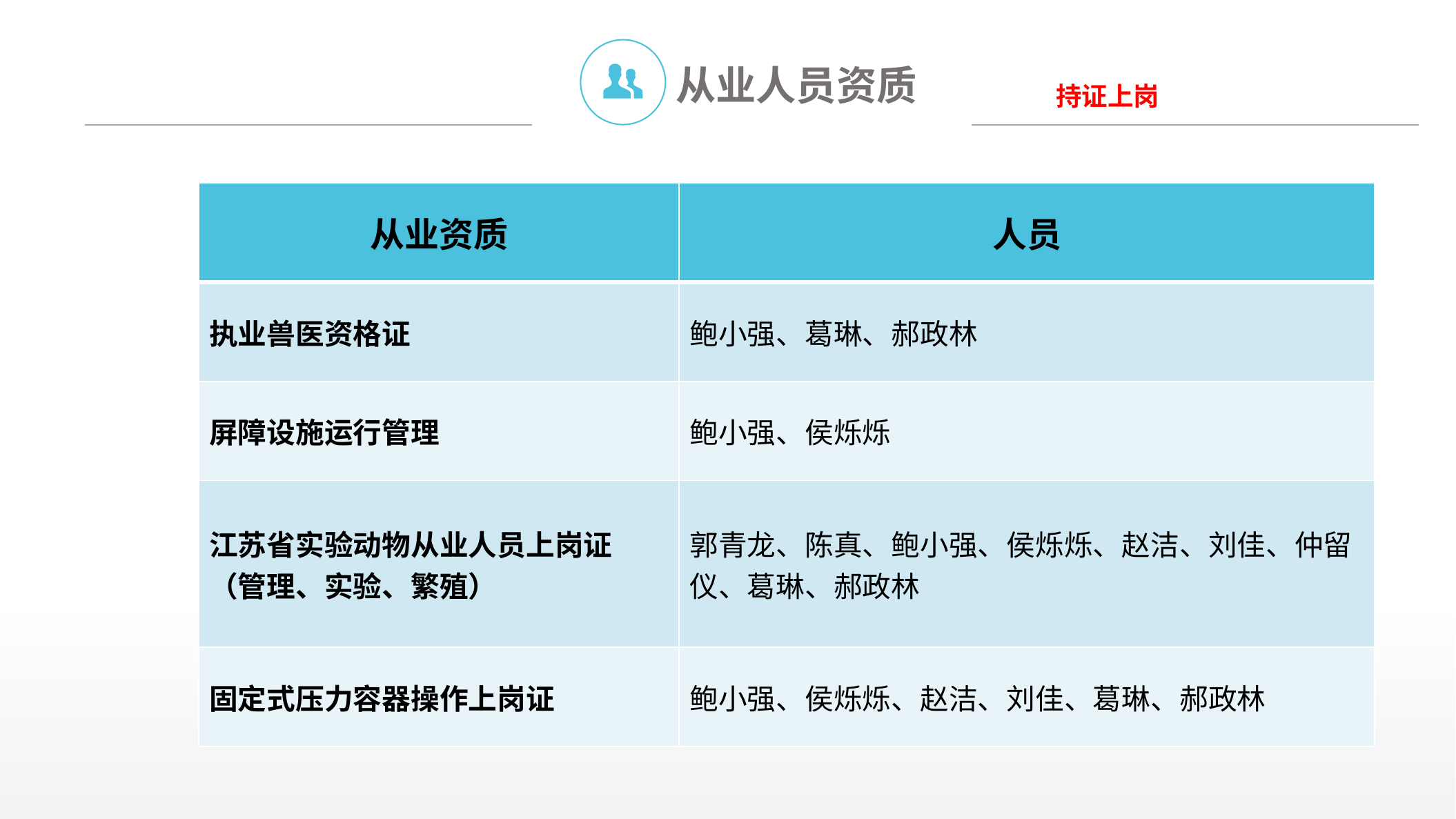

从业人员资质
持证上岗
| 从业资质 | 人员 |
| --- | --- |
| 执业兽医资格证 | 鲍小强、葛琳、郝政林 |
| 屏障设施运行管理 | 鲍小强、侯烁烁 |
| 江苏省实验动物从业人员上岗证 （管理、实验、繁殖） | 郭青龙、陈真、鲍小强、侯烁烁、赵洁、刘佳、仲留仪、葛琳、郝政林 |
| 固定式压力容器操作上岗证 | 鲍小强、侯烁烁、赵洁、刘佳、葛琳、郝政林 |